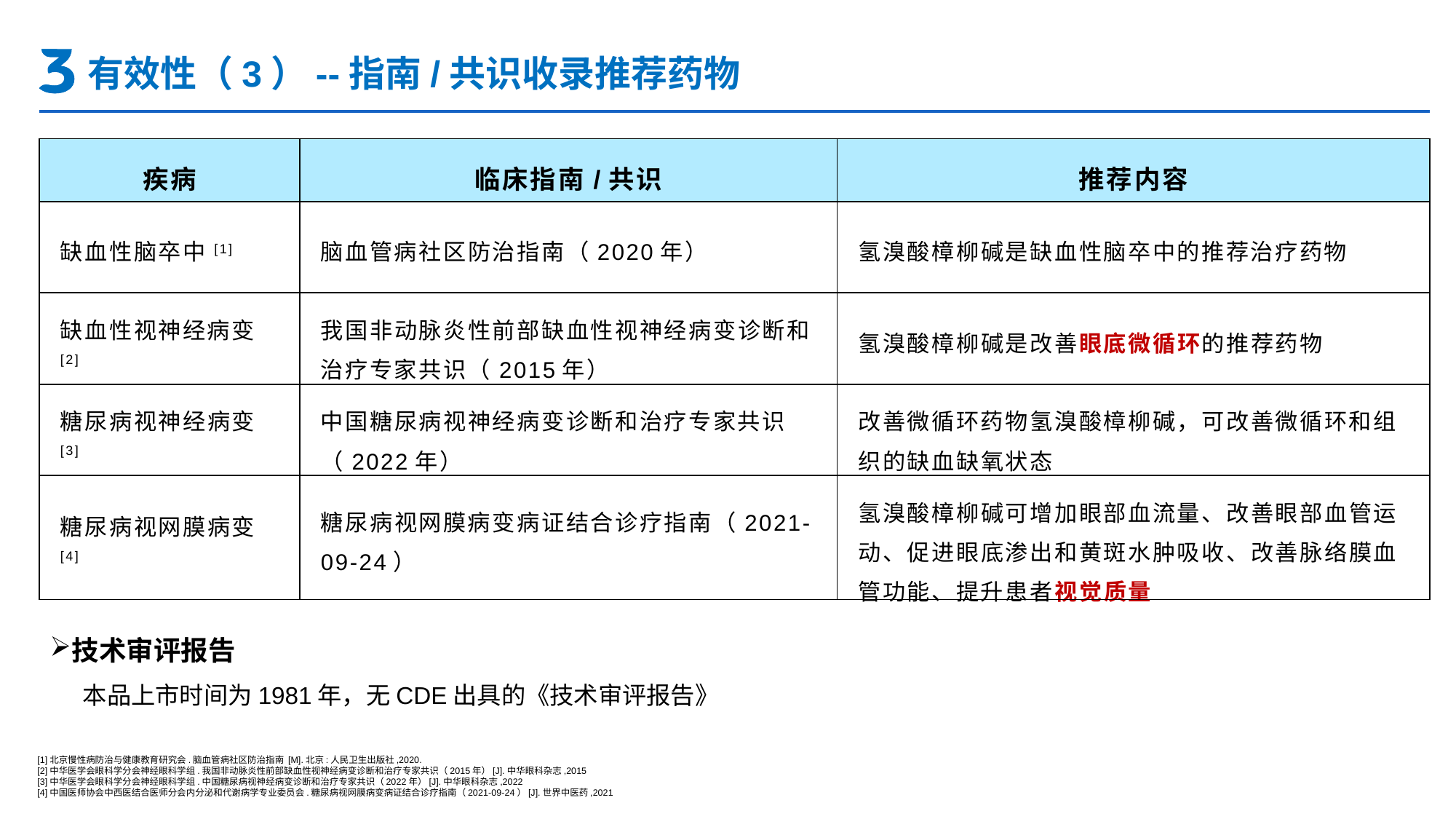

有效性（3）--指南/共识收录推荐药物
| 疾病 | 临床指南/共识 | 推荐内容 |
| --- | --- | --- |
| 缺血性脑卒中[1] | 脑血管病社区防治指南（2020年） | 氢溴酸樟柳碱是缺血性脑卒中的推荐治疗药物 |
| 缺血性视神经病变[2] | 我国非动脉炎性前部缺血性视神经病变诊断和治疗专家共识（2015年） | 氢溴酸樟柳碱是改善眼底微循环的推荐药物 |
| 糖尿病视神经病变[3] | 中国糖尿病视神经病变诊断和治疗专家共识（2022年） | 改善微循环药物氢溴酸樟柳碱，可改善微循环和组织的缺血缺氧状态 |
| 糖尿病视网膜病变[4] | 糖尿病视网膜病变病证结合诊疗指南（2021-09-24） | 氢溴酸樟柳碱可增加眼部血流量、改善眼部血管运动、促进眼底渗出和黄斑水肿吸收、改善脉络膜血管功能、提升患者视觉质量 |
技术审评报告
     本品上市时间为1981年，无CDE出具的《技术审评报告》
[1]北京慢性病防治与健康教育研究会.脑血管病社区防治指南 [M].北京:人民卫生出版社,2020.
[2]中华医学会眼科学分会神经眼科学组.我国非动脉炎性前部缺血性视神经病变诊断和治疗专家共识（2015年）[J].中华眼科杂志,2015
[3]中华医学会眼科学分会神经眼科学组.中国糖尿病视神经病变诊断和治疗专家共识（2022年）[J].中华眼科杂志,2022
[4]中国医师协会中西医结合医师分会内分泌和代谢病学专业委员会.糖尿病视网膜病变病证结合诊疗指南（2021-09-24）[J].世界中医药,2021